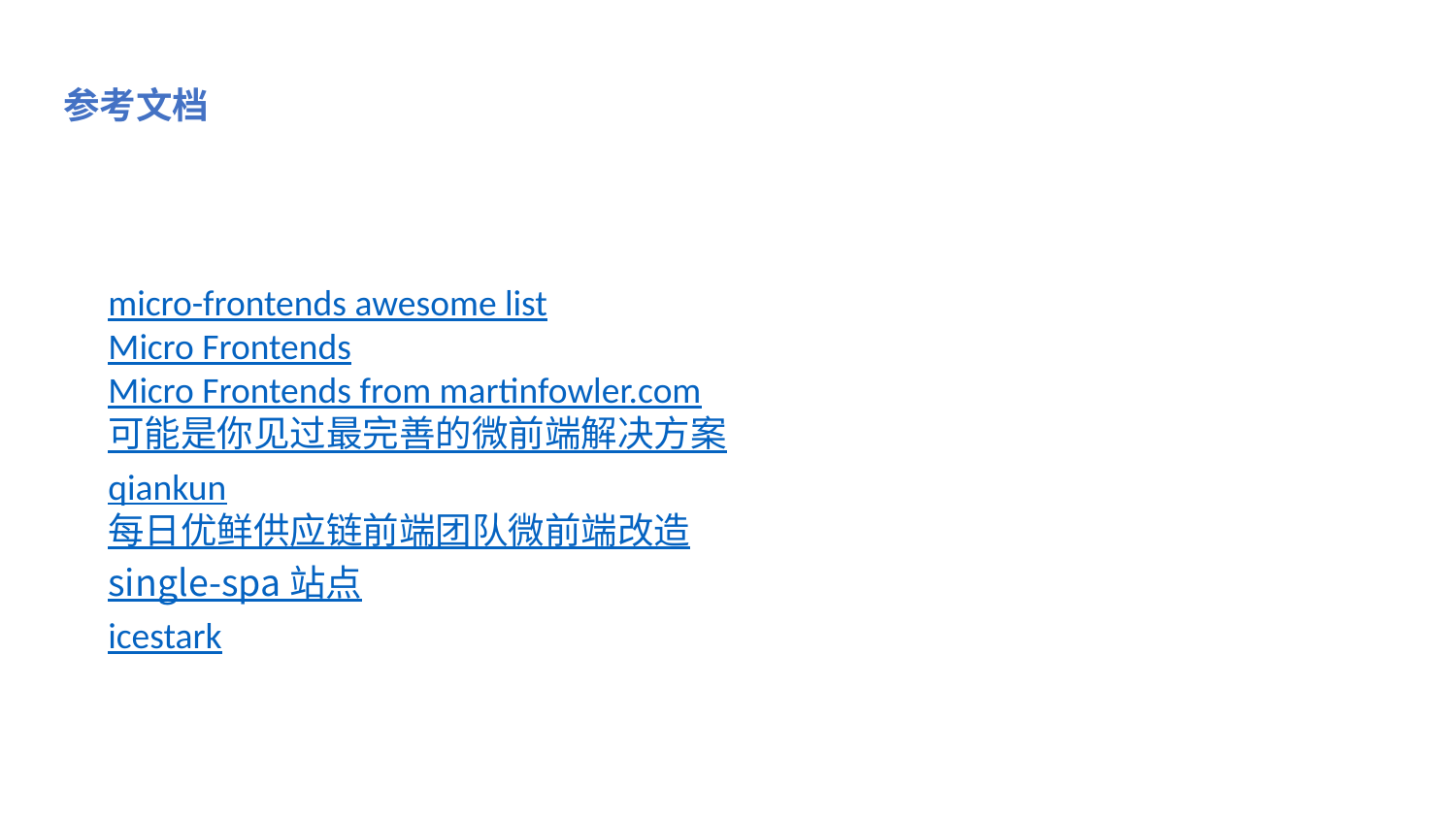

参考文档
micro-frontends awesome list
Micro Frontends
Micro Frontends from martinfowler.com
可能是你见过最完善的微前端解决方案
qiankun
每日优鲜供应链前端团队微前端改造
single-spa 站点
icestark